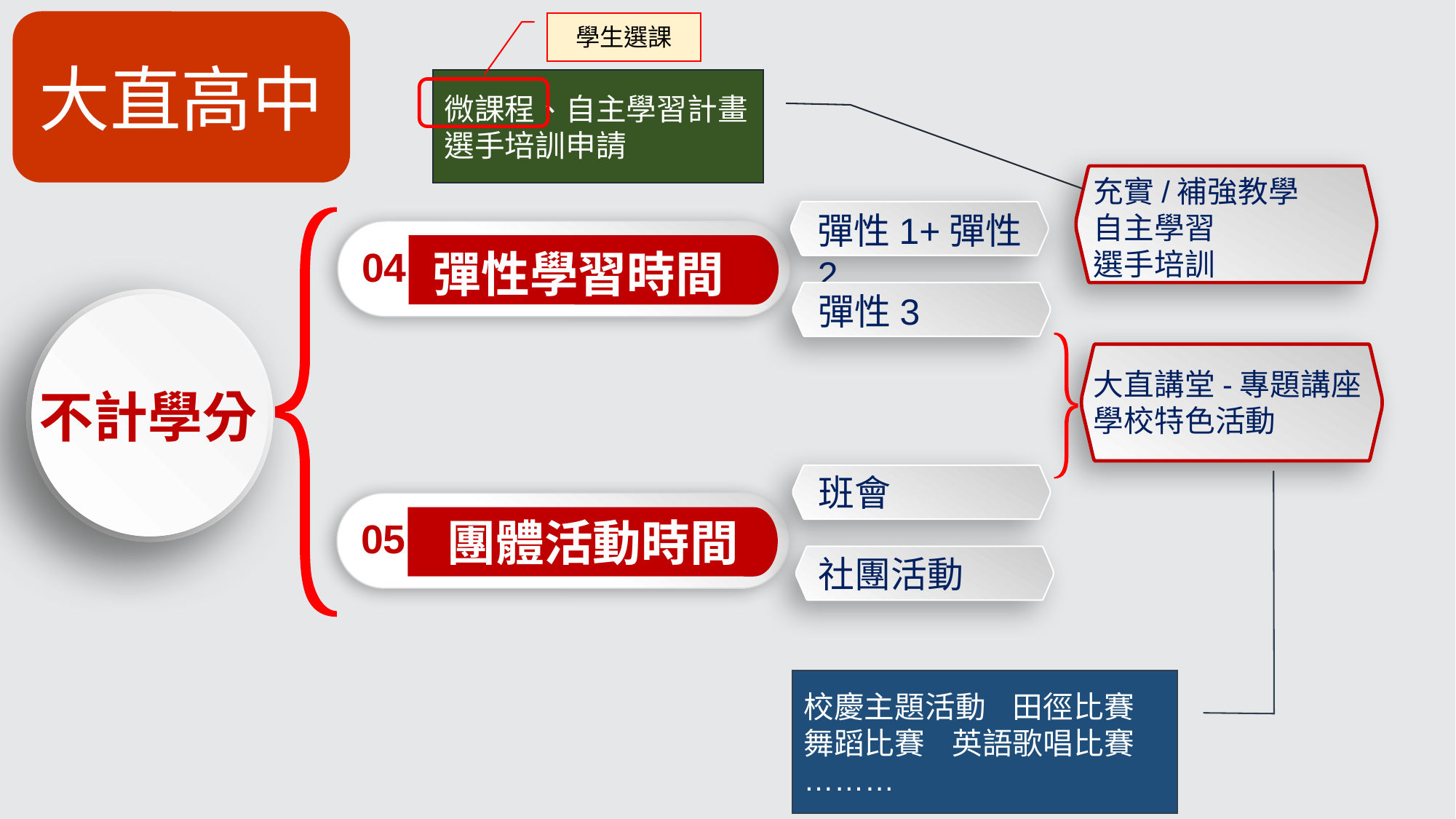

大直高中
學生選課
微課程、自主學習計畫選手培訓申請

充實/補強教學
自主學習
選手培訓

彈性1+彈性2

04
彈性學習時間

彈性3

大直講堂-專題講座
學校特色活動
不計學分

班會

05
團體活動時間

社團活動
校慶主題活動    田徑比賽
舞蹈比賽    英語歌唱比賽
………